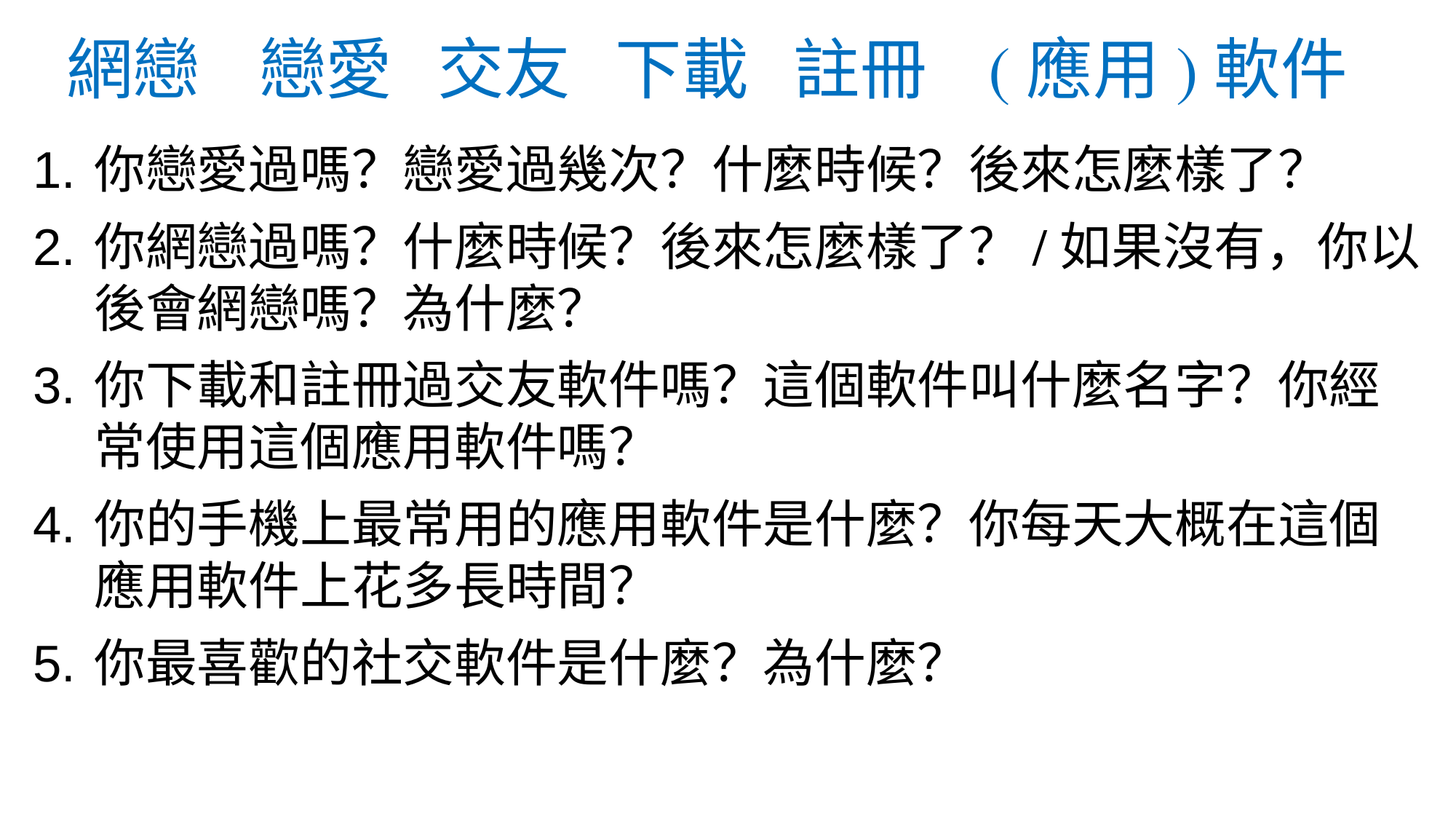

# 網戀    戀愛   交友   下載   註冊   (應用)軟件
你戀愛過嗎？戀愛過幾次？什麼時候？後來怎麼樣了？
你網戀過嗎？什麼時候？後來怎麼樣了？/如果沒有，你以後會網戀嗎？為什麼？
你下載和註冊過交友軟件嗎？這個軟件叫什麼名字？你經常使用這個應用軟件嗎？
你的手機上最常用的應用軟件是什麼？你每天大概在這個應用軟件上花多長時間？
你最喜歡的社交軟件是什麼？為什麼？